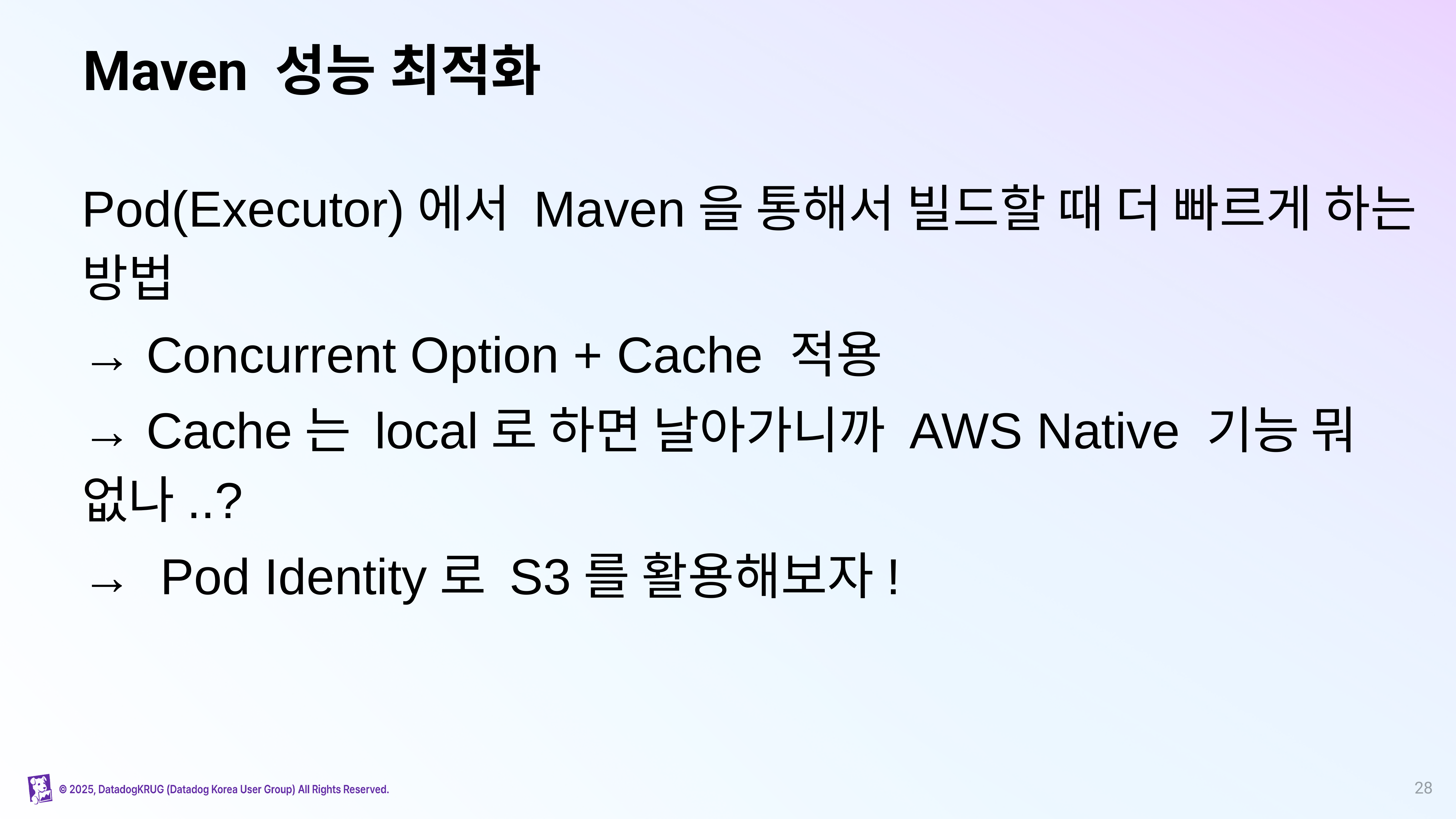

# Maven 성능 최적화
Pod(Executor)에서 Maven을 통해서 빌드할 때 더 빠르게 하는 방법
→ Concurrent Option + Cache 적용
→ Cache는 local로 하면 날아가니까 AWS Native 기능 뭐 없나..?
→  Pod Identity로 S3를 활용해보자!

28